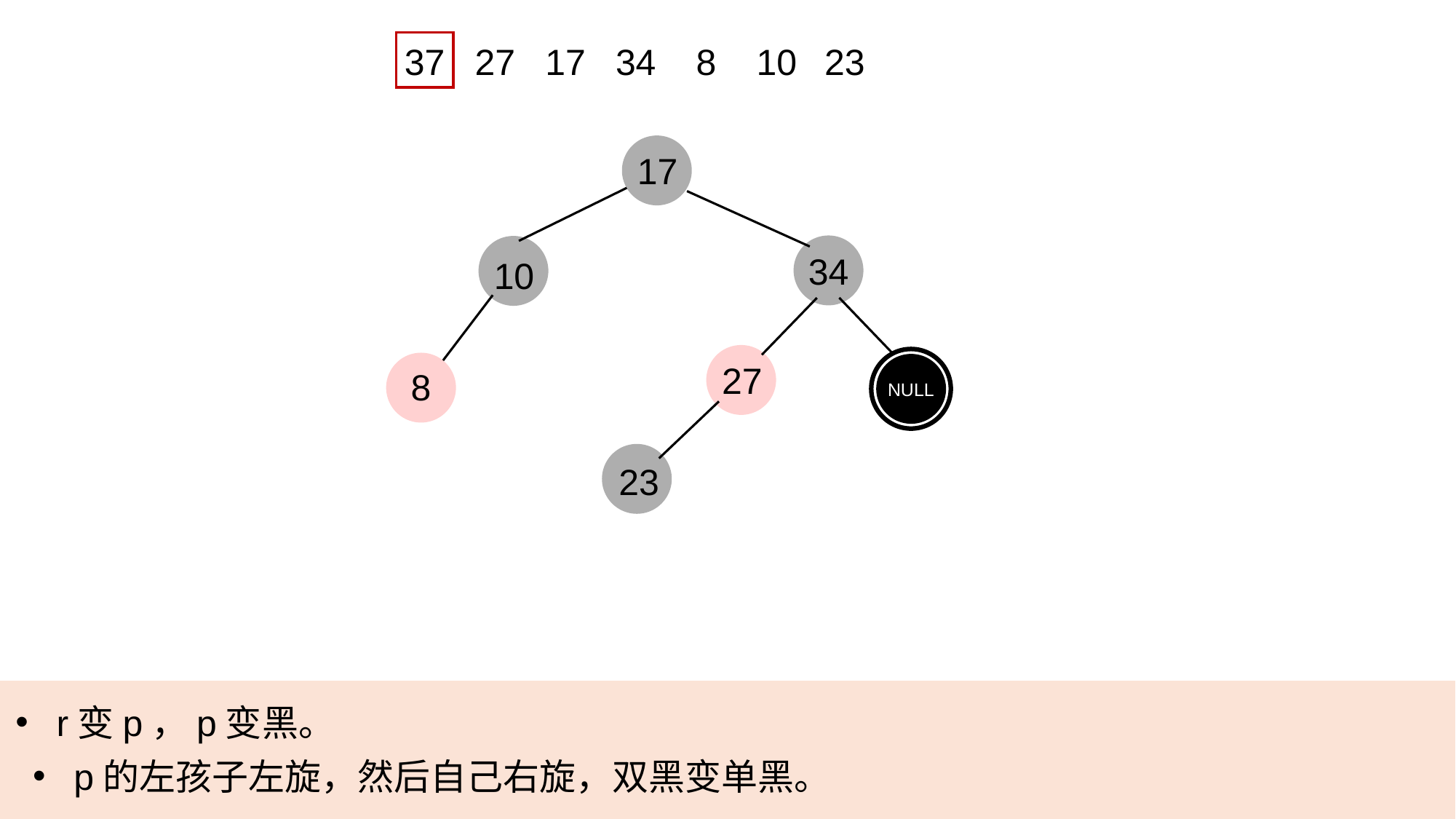

37
27
17
34
8
10
23

17

34
10

27

8
NULL

23

r变p，p变黑。
p的左孩子左旋，然后自己右旋，双黑变单黑。